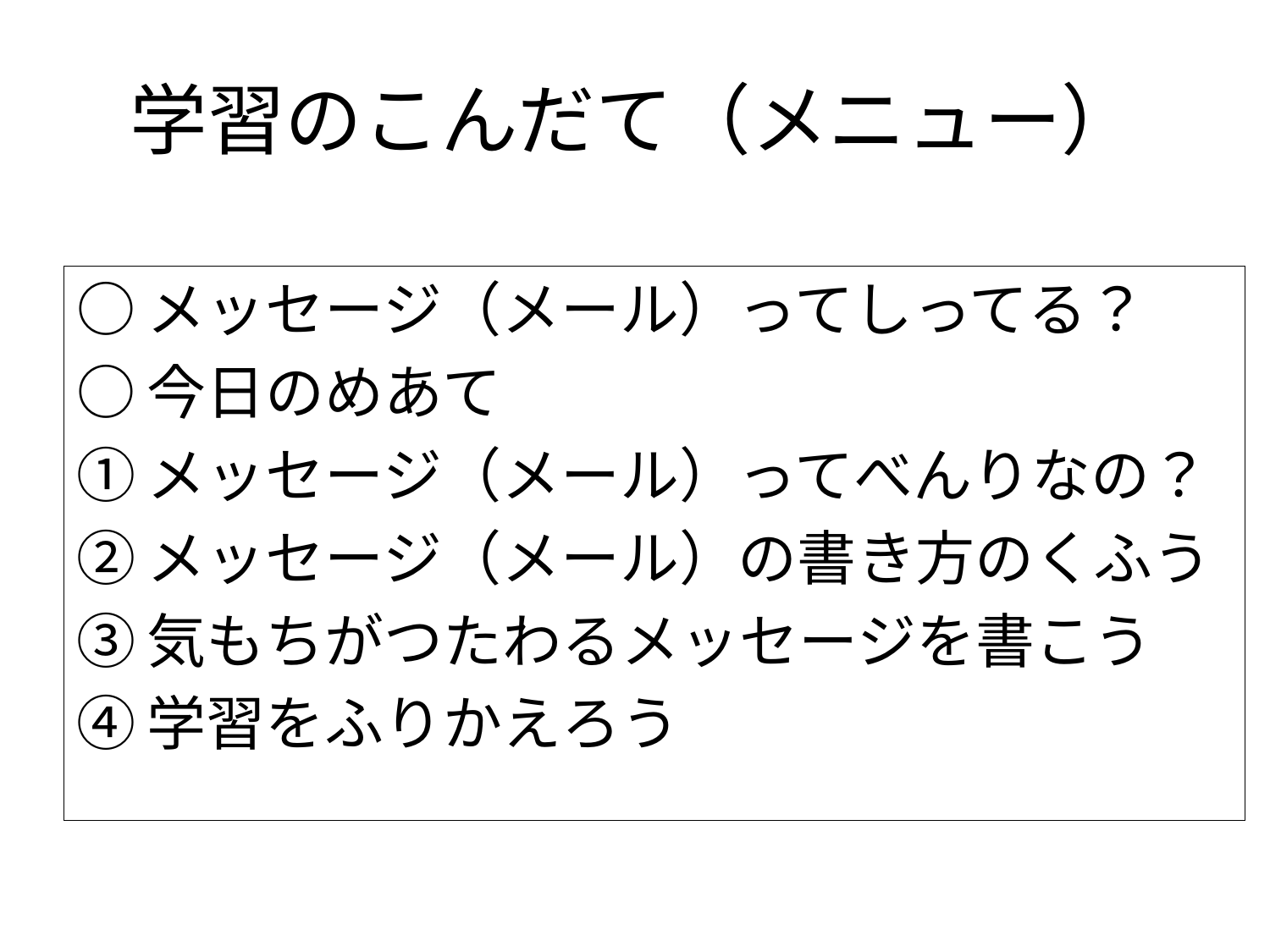

# 学習のこんだて（メニュー）
○メッセージ（メール）ってしってる？
○今日のめあて
①メッセージ（メール）ってべんりなの？
②メッセージ（メール）の書き方のくふう
③気もちがつたわるメッセージを書こう
④学習をふりかえろう